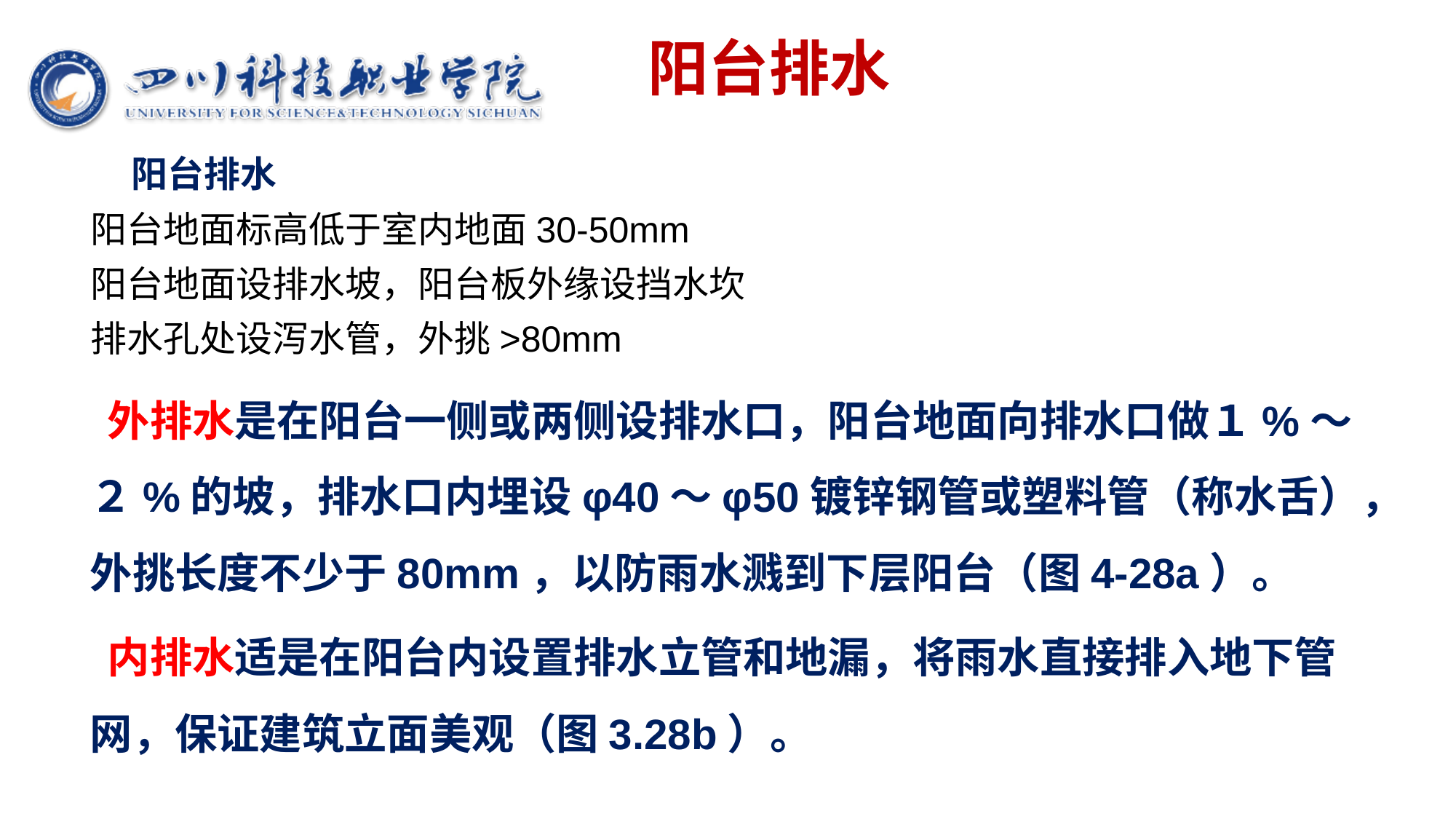

# 阳台排水
        阳台排水
    阳台地面标高低于室内地面30-50mm
    阳台地面设排水坡，阳台板外缘设挡水坎
    排水孔处设泻水管，外挑>80mm
     外排水是在阳台一侧或两侧设排水口，阳台地面向排水口做１%～２%的坡，排水口内埋设φ40～φ50镀锌钢管或塑料管（称水舌），外挑长度不少于80mm，以防雨水溅到下层阳台（图4-28a）。
     内排水适是在阳台内设置排水立管和地漏，将雨水直接排入地下管网，保证建筑立面美观（图3.28b）。